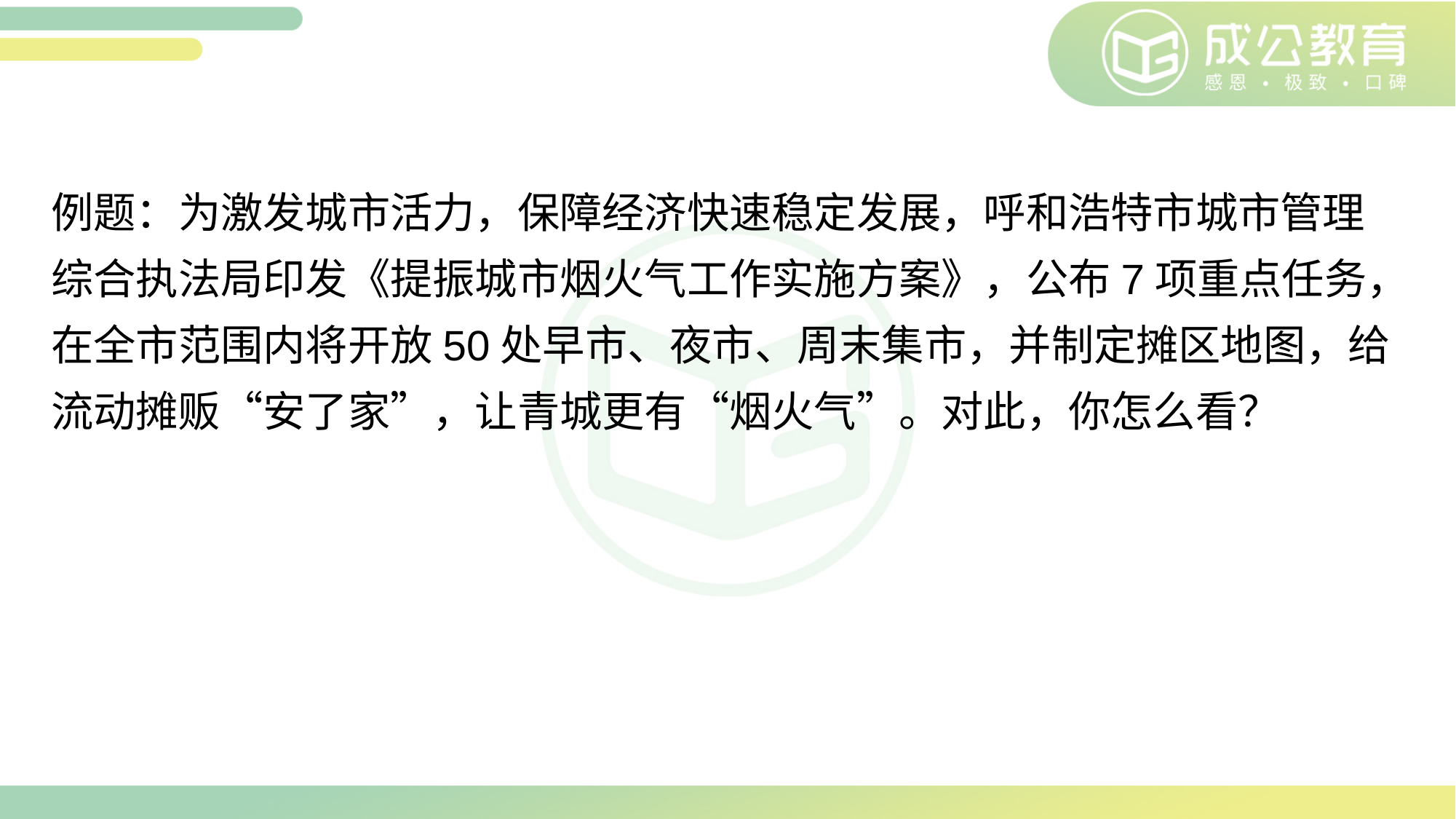

例题：为激发城市活力，保障经济快速稳定发展，呼和浩特市城市管理综合执法局印发《提振城市烟火气工作实施方案》，公布7项重点任务，在全市范围内将开放50处早市、夜市、周末集市，并制定摊区地图，给流动摊贩“安了家”，让青城更有“烟火气”。对此，你怎么看？